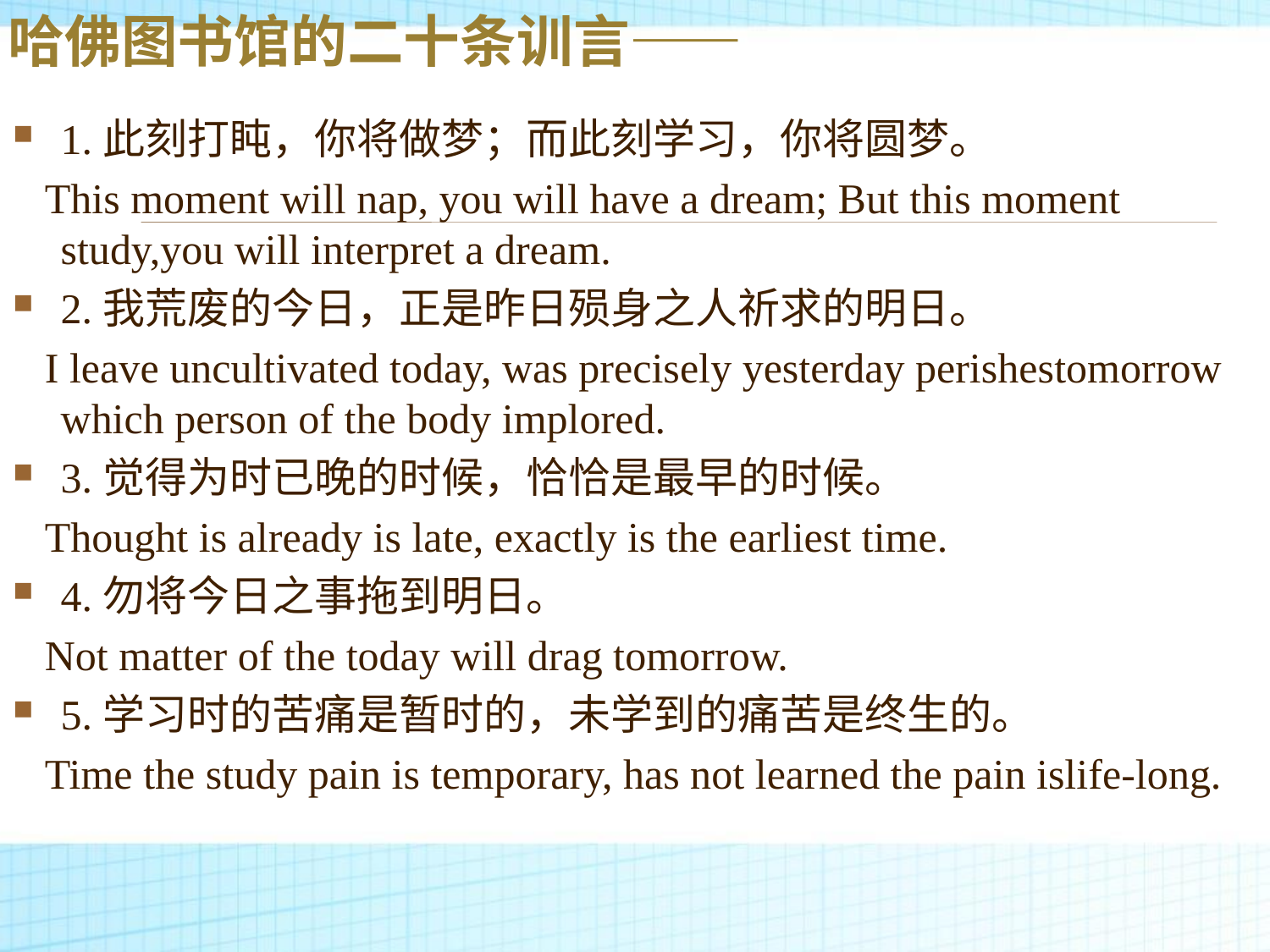

哈佛图书馆的二十条训言——
1.此刻打盹，你将做梦；而此刻学习，你将圆梦。
   This moment will nap, you will have a dream; But this moment study,you will interpret a dream.
2.我荒废的今日，正是昨日殒身之人祈求的明日。
   I leave uncultivated today, was precisely yesterday perishestomorrow which person of the body implored.
3.觉得为时已晚的时候，恰恰是最早的时候。
   Thought is already is late, exactly is the earliest time.
4.勿将今日之事拖到明日。
   Not matter of the today will drag tomorrow.
5.学习时的苦痛是暂时的，未学到的痛苦是终生的。
   Time the study pain is temporary, has not learned the pain islife-long.